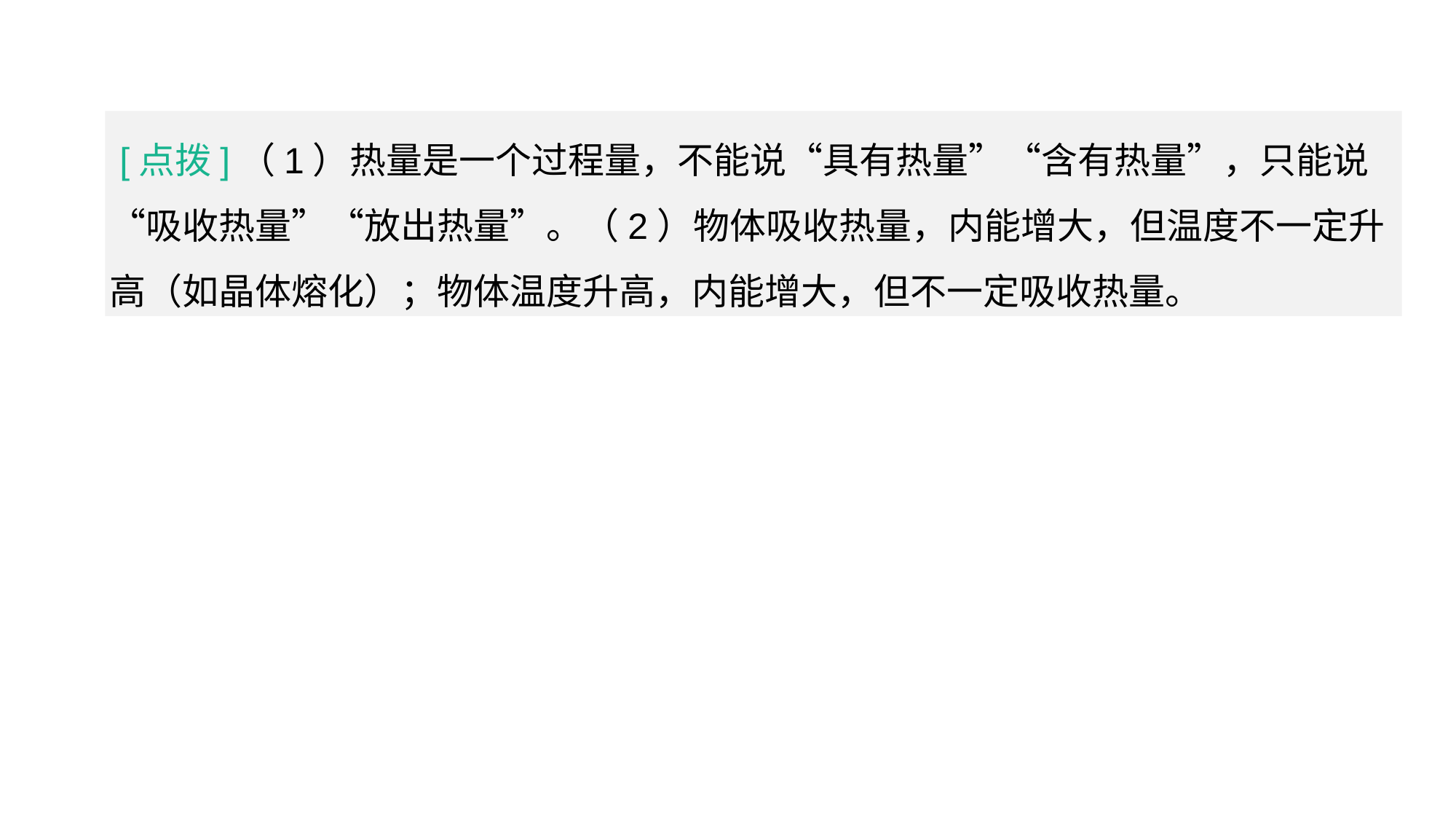

[点拨]（1）热量是一个过程量，不能说“具有热量”“含有热量”，只能说“吸收热量”“放出热量”。（2）物体吸收热量，内能增大，但温度不一定升高（如晶体熔化）；物体温度升高，内能增大，但不一定吸收热量。
教材梳理 夯实基础